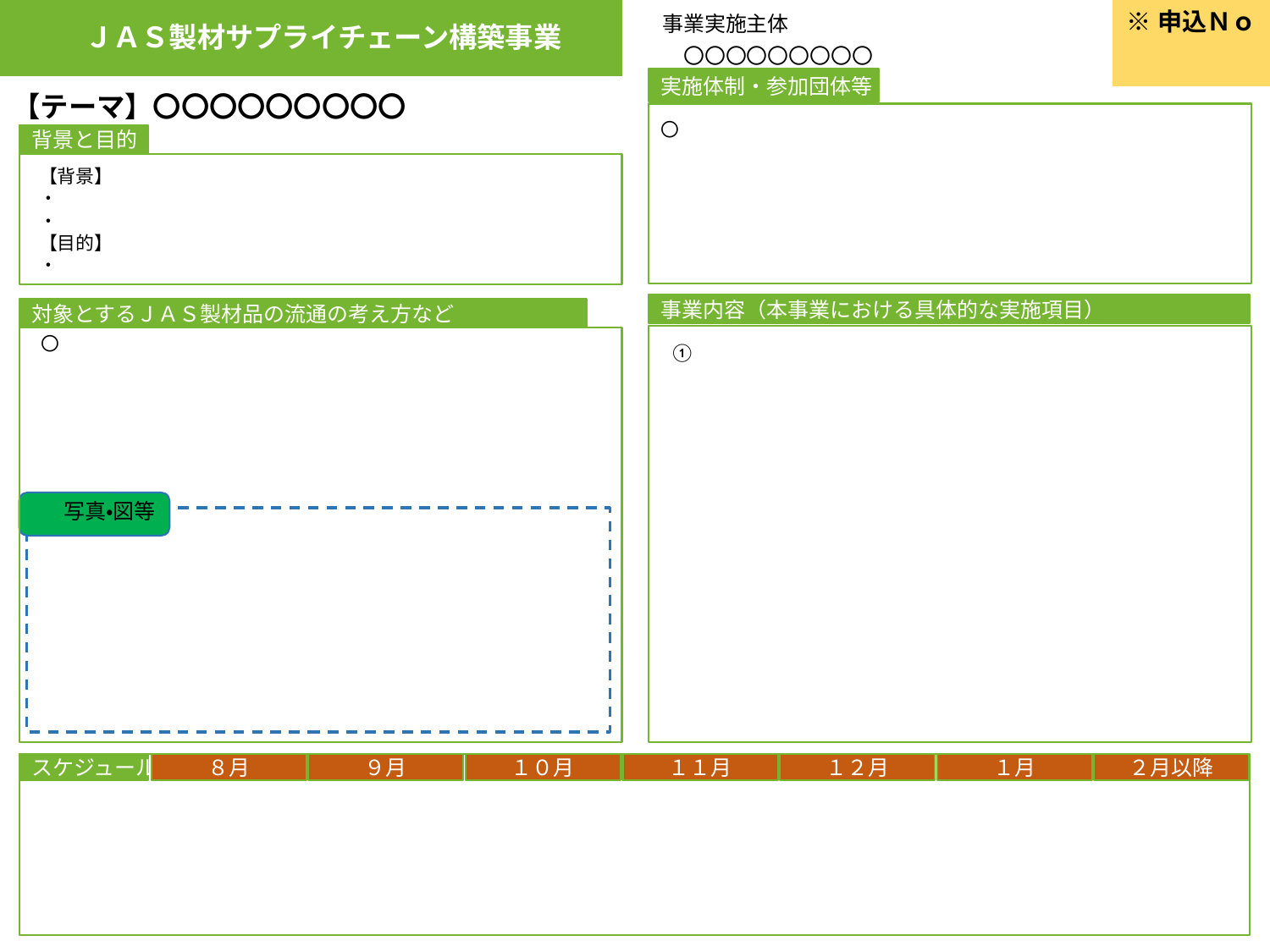

※申込Ｎｏ
ＪＡＳ製材サプライチェーン構築事業
事業実施主体
　〇〇〇〇〇〇〇〇〇
【テーマ】〇〇〇〇〇〇〇〇〇
実施体制・参加団体等

〇

背景と目的

【背景】
・
・
【目的】
・
事業内容（本事業における具体的な実施項目）
対象とするＪＡＳ製材品の流通の考え方など

〇

①
写真・図等

スケジュール

８月
９月
１０月
１１月
１２月
１月
２月以降